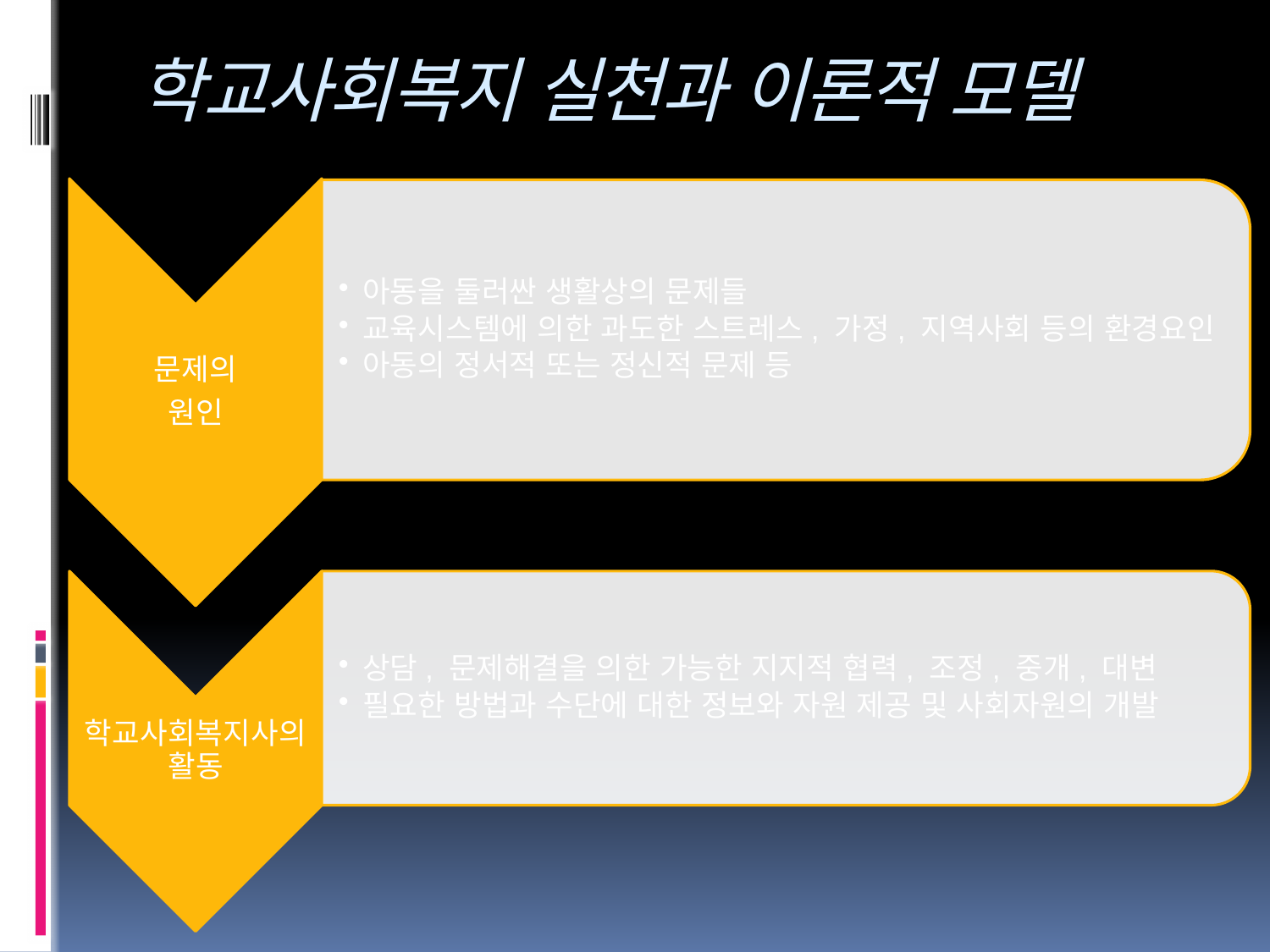

# 학교사회복지 실천과 이론적 모델
문제의
원인
아동을 둘러싼 생활상의 문제들
교육시스템에 의한 과도한 스트레스, 가정, 지역사회 등의 환경요인
아동의 정서적 또는 정신적 문제 등
학교사회복지사의 활동
상담, 문제해결을 의한 가능한 지지적 협력, 조정, 중개, 대변
필요한 방법과 수단에 대한 정보와 자원 제공 및 사회자원의 개발